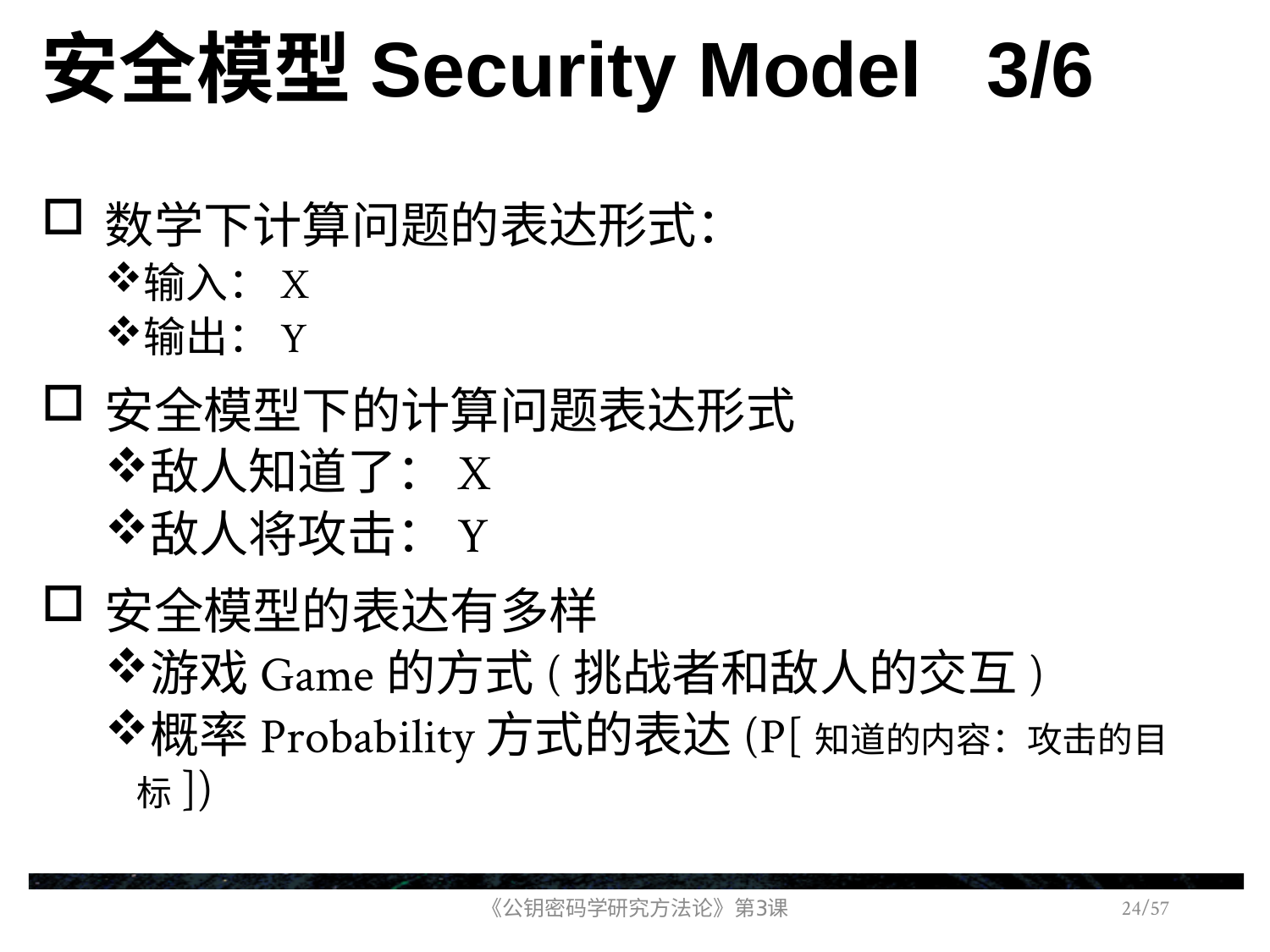

# 安全模型Security Model   3/6
数学下计算问题的表达形式：
输入：X
输出：Y
安全模型下的计算问题表达形式
敌人知道了：X
敌人将攻击：Y
安全模型的表达有多样
游戏Game的方式(挑战者和敌人的交互)
概率Probability方式的表达(P[知道的内容：攻击的目标])
《公钥密码学研究方法论》第3课
24/57